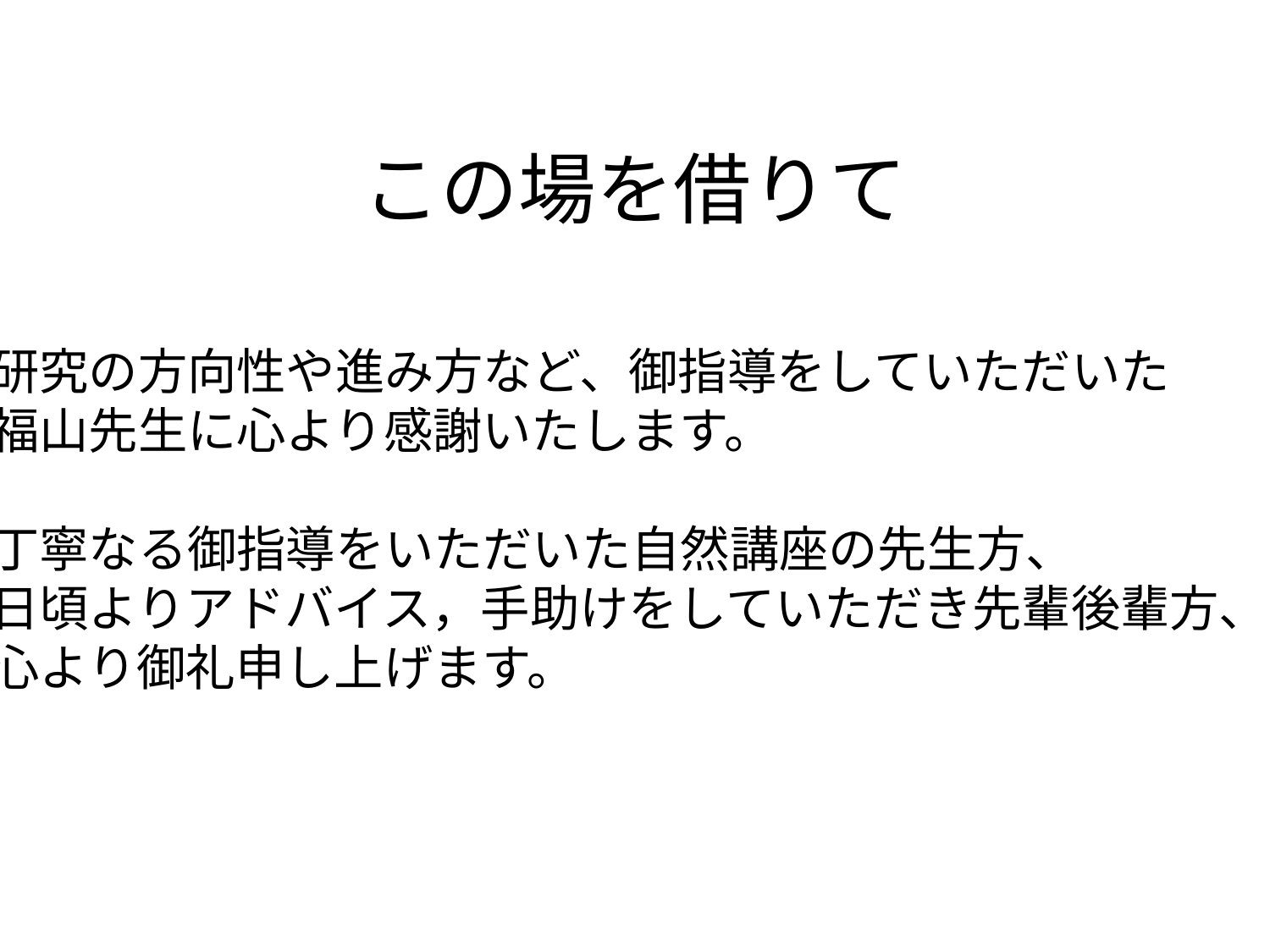

# この場を借りて
研究の方向性や進み方など、御指導をしていただいた
福山先生に心より感謝いたします。

丁寧なる御指導をいただいた自然講座の先生方、
日頃よりアドバイス，手助けをしていただき先輩後輩方、
心より御礼申し上げます。